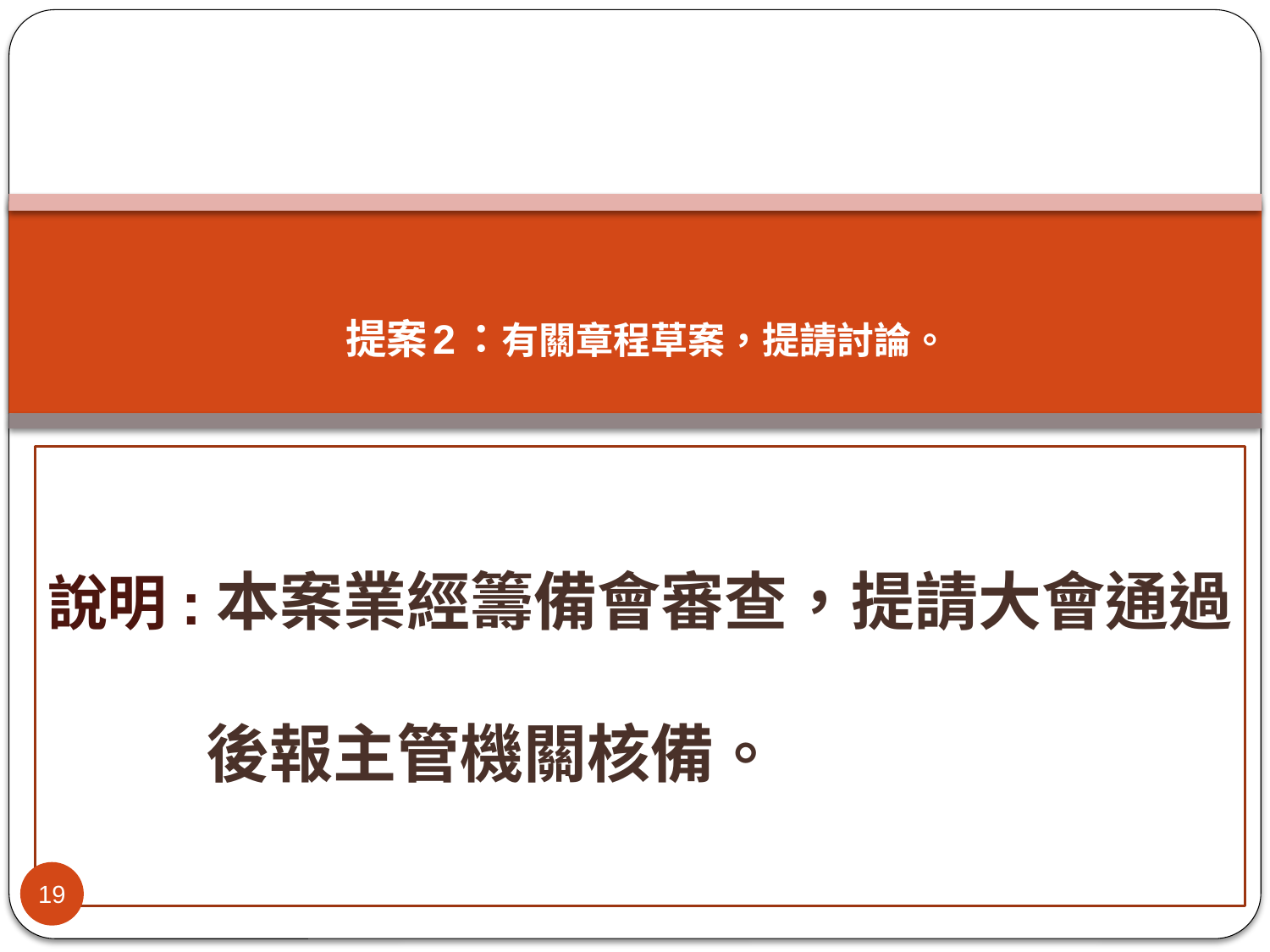

# 提案2：有關章程草案，提請討論。
說明:本案業經籌備會審查，提請大會通過
          後報主管機關核備。
19